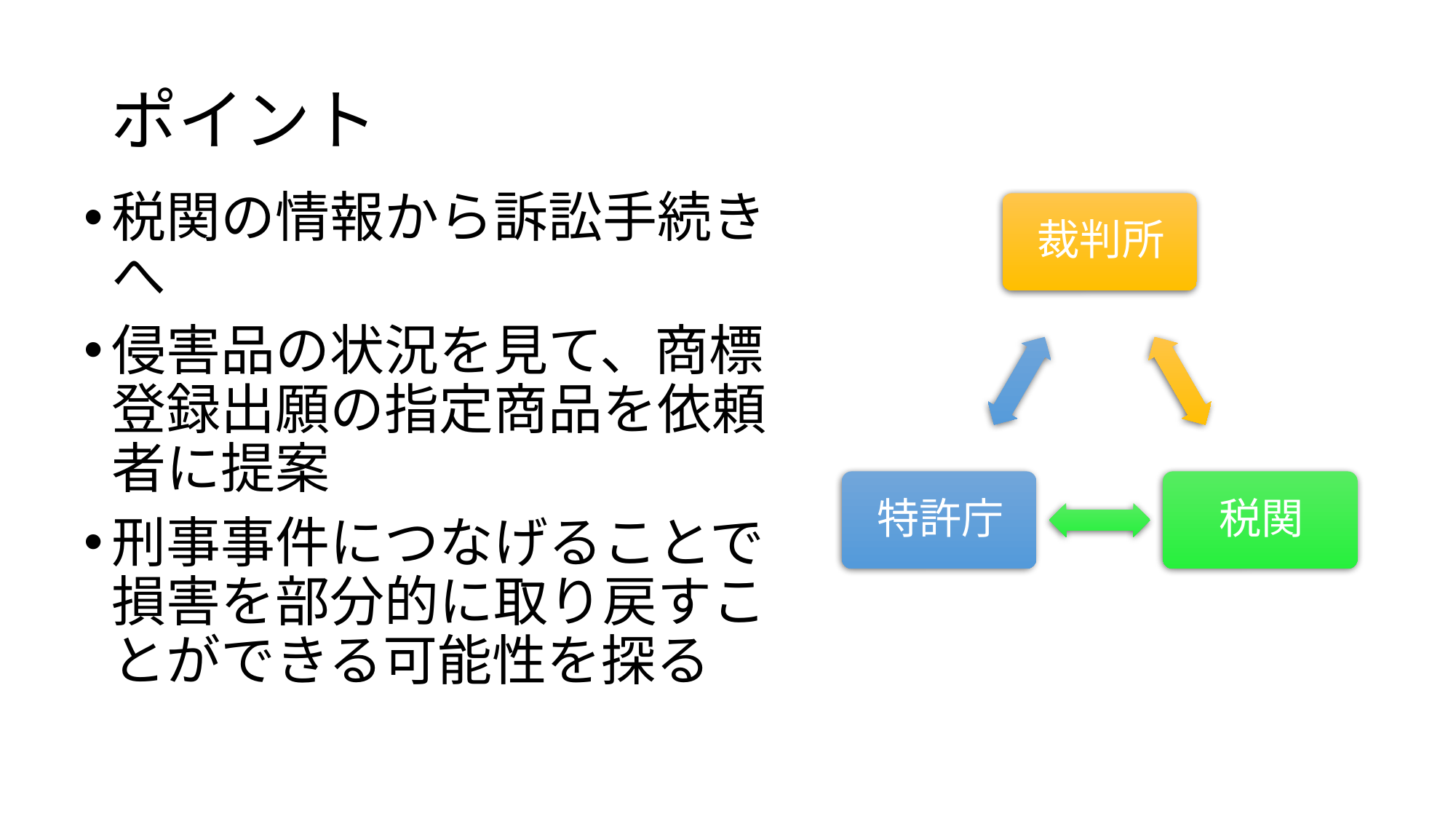

# ポイント
税関の情報から訴訟手続きへ
侵害品の状況を見て、商標登録出願の指定商品を依頼者に提案
刑事事件につなげることで損害を部分的に取り戻すことができる可能性を探る

裁判所

税関

特許庁